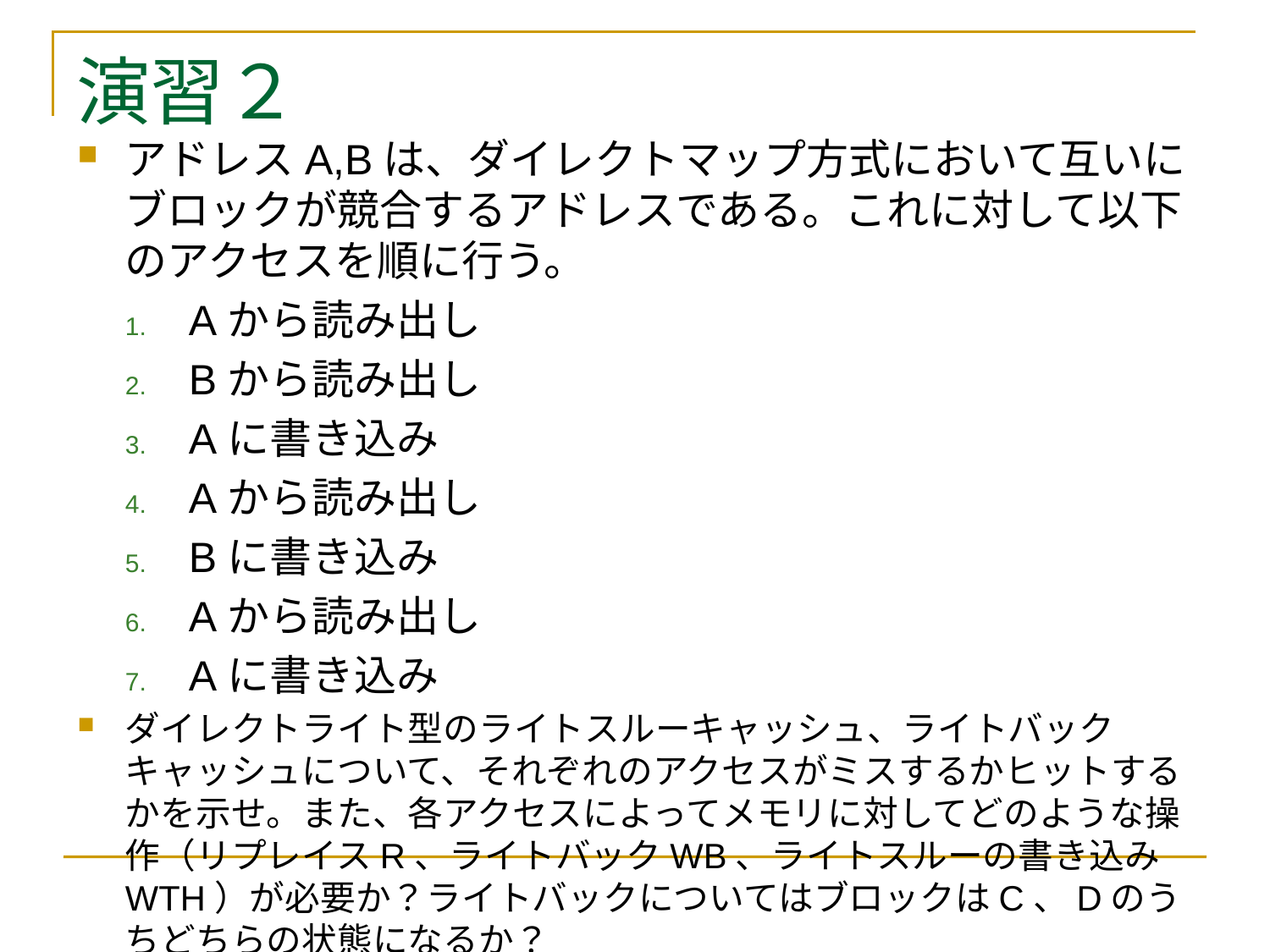

# 演習２
アドレスA,Bは、ダイレクトマップ方式において互いにブロックが競合するアドレスである。これに対して以下のアクセスを順に行う。
Aから読み出し
Bから読み出し
Aに書き込み
Aから読み出し
Bに書き込み
Aから読み出し
Aに書き込み
ダイレクトライト型のライトスルーキャッシュ、ライトバックキャッシュについて、それぞれのアクセスがミスするかヒットするかを示せ。また、各アクセスによってメモリに対してどのような操作（リプレイスR、ライトバックWB、ライトスルーの書き込みWTH）が必要か？ライトバックについてはブロックはC、Dのうちどちらの状態になるか？